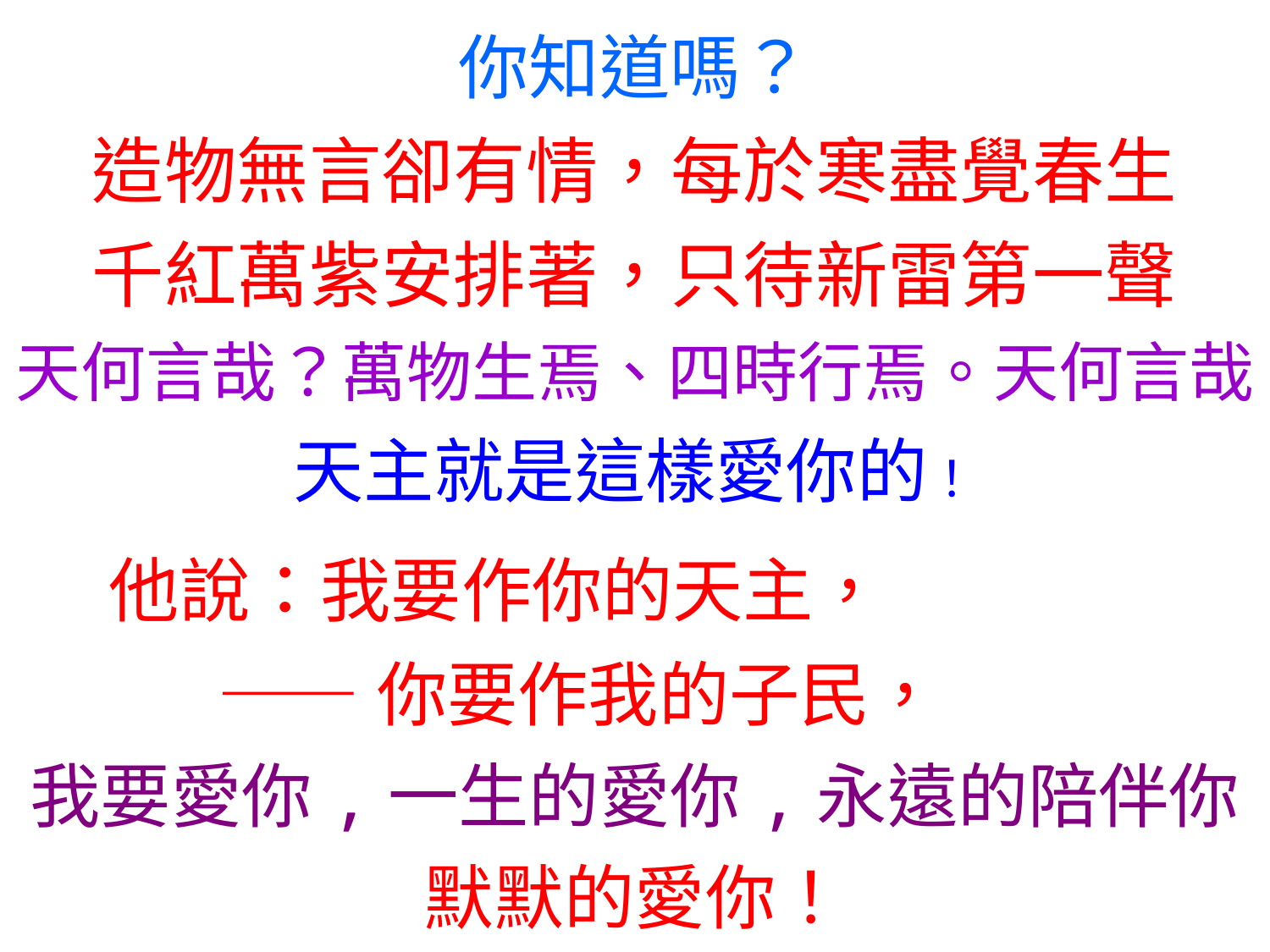

你知道嗎？
造物無言卻有情，每於寒盡覺春生
千紅萬紫安排著，只待新雷第一聲
天何言哉？萬物生焉、四時行焉。天何言哉
天主就是這樣愛你的！
    他說：我要作你的天主，
             ——你要作我的子民，
我要愛你,一生的愛你,永遠的陪伴你
默默的愛你！